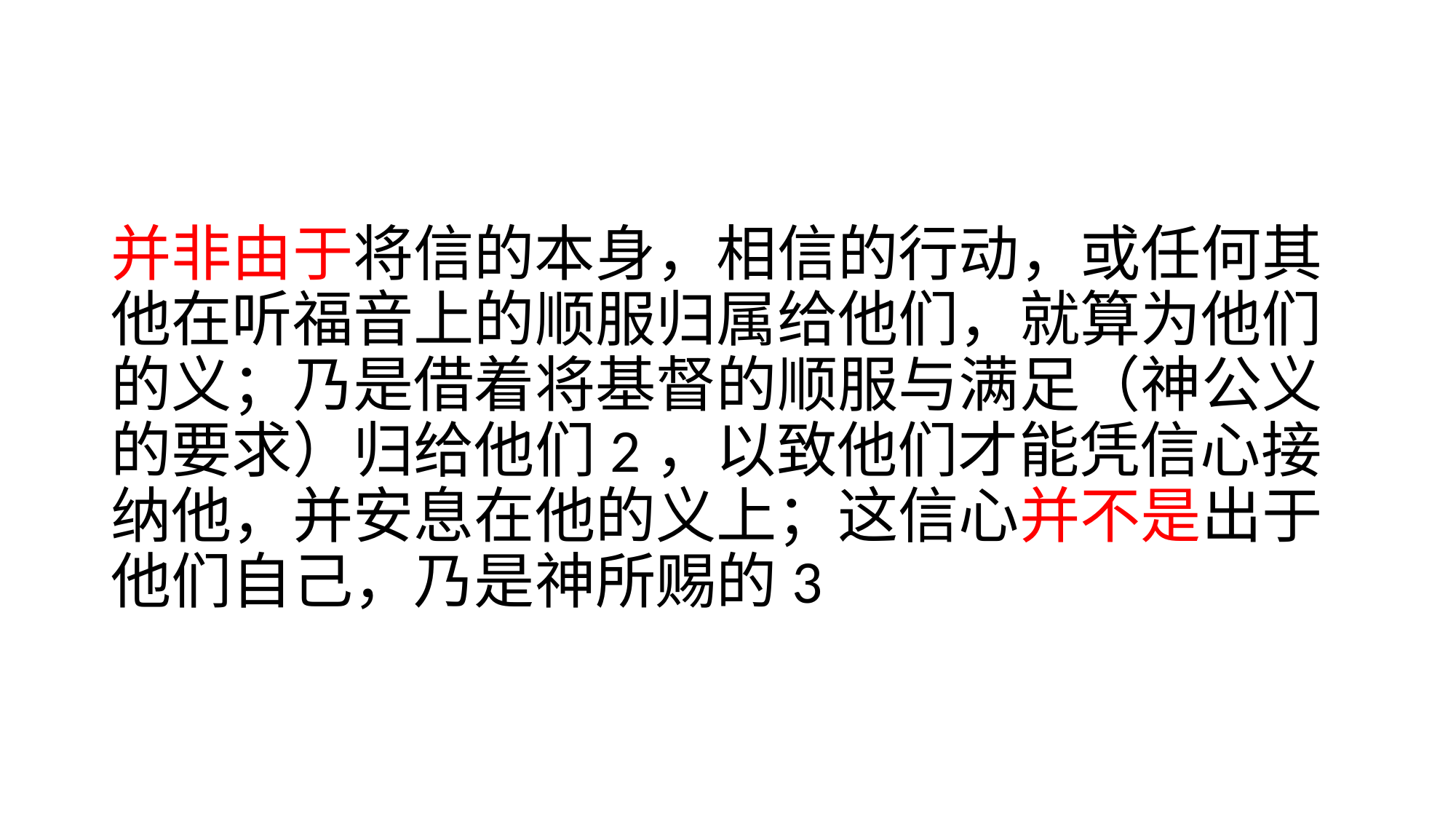

#
并非由于将信的本身，相信的行动，或任何其他在听福音上的顺服归属给他们，就算为他们的义；乃是借着将基督的顺服与满足（神公义的要求）归给他们2，以致他们才能凭信心接纳他，并安息在他的义上；这信心并不是出于他们自己，乃是神所赐的3